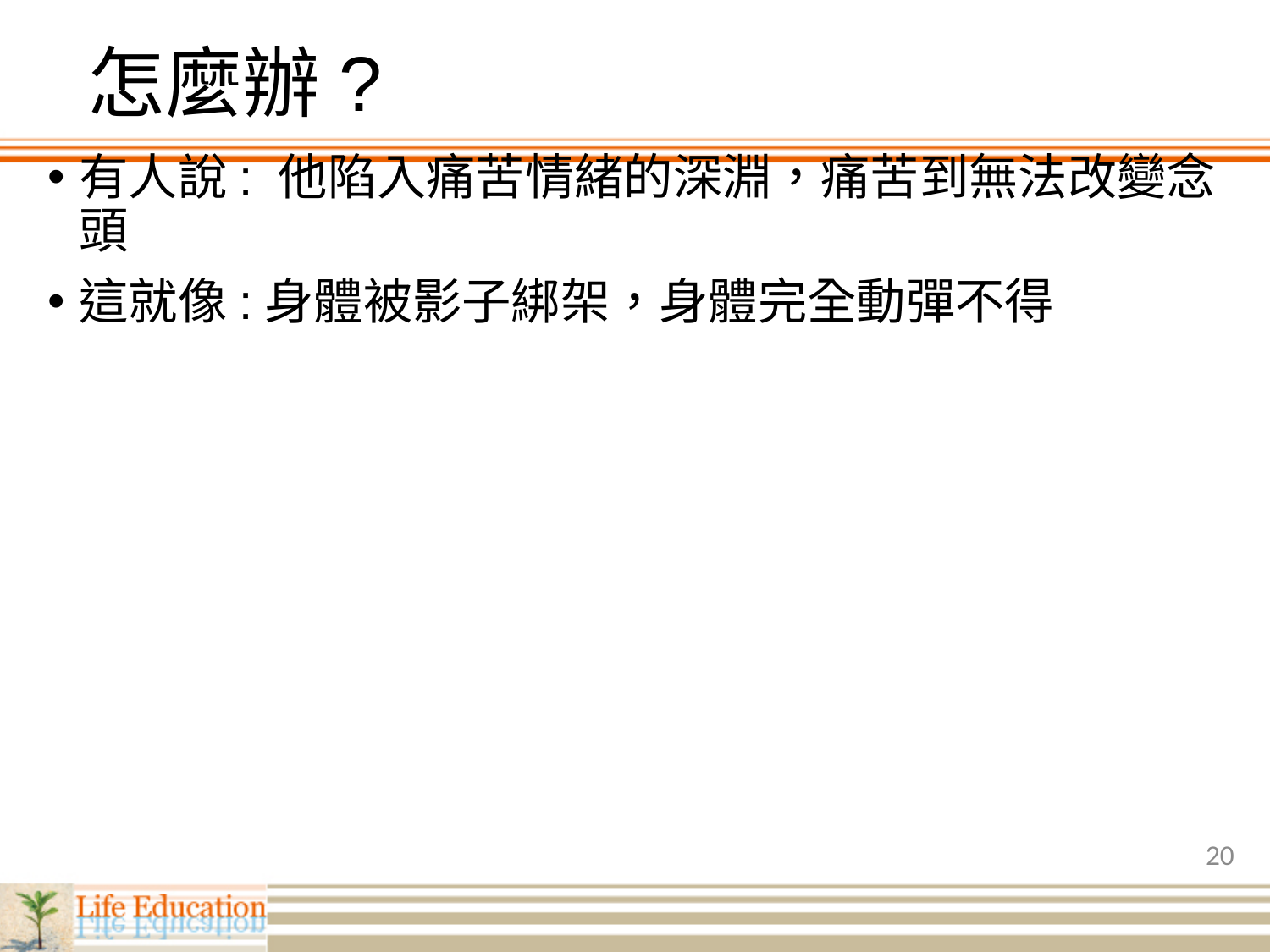

# 怎麼辦?

有人說: 他陷入痛苦情緒的深淵，痛苦到無法改變念頭
這就像:身體被影子綁架，身體完全動彈不得
20